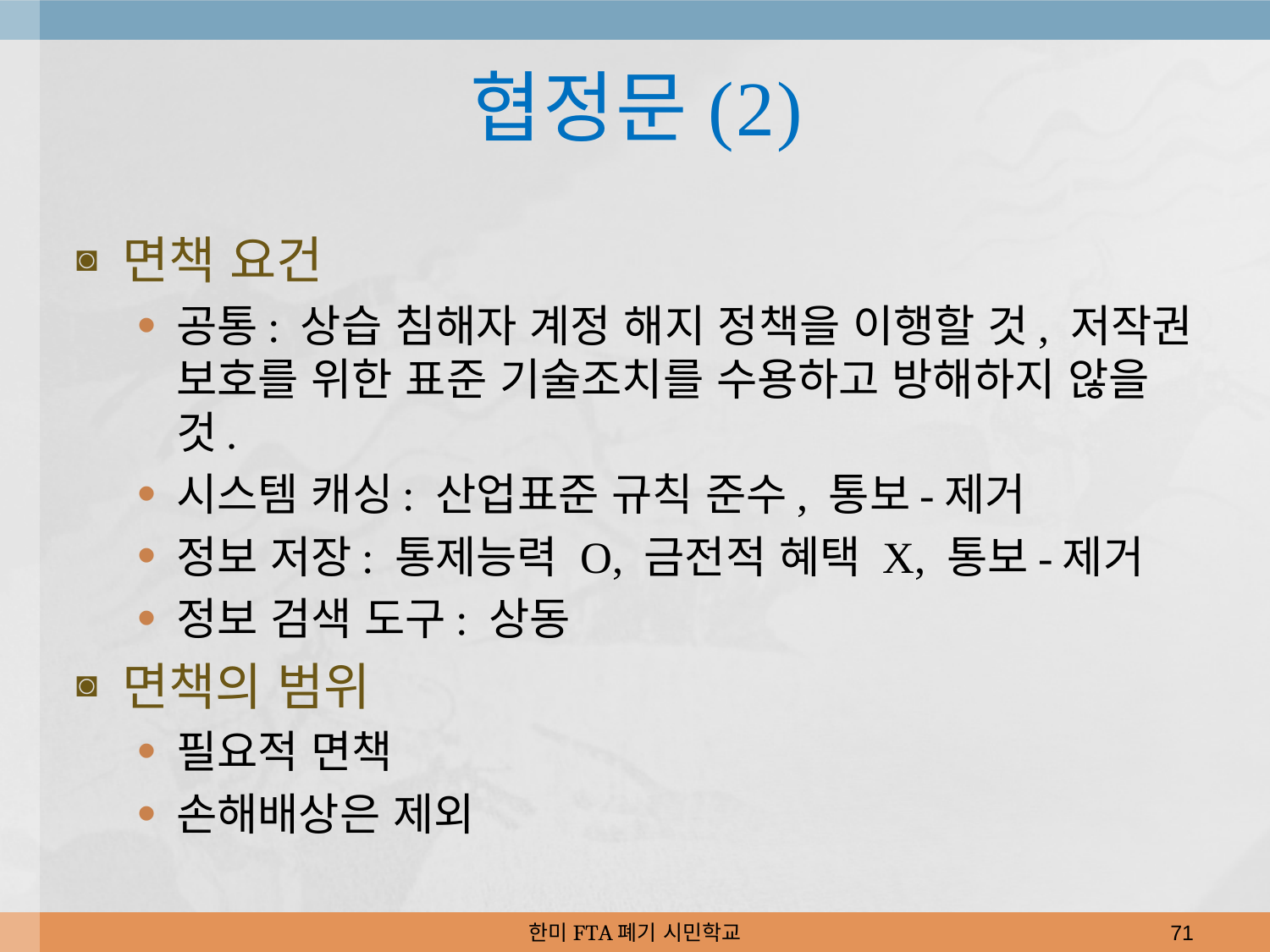

# 협정문(2)
면책 요건
공통: 상습 침해자 계정 해지 정책을 이행할 것, 저작권 보호를 위한 표준 기술조치를 수용하고 방해하지 않을 것.
시스템 캐싱: 산업표준 규칙 준수, 통보-제거
정보 저장: 통제능력 O, 금전적 혜택 X, 통보-제거
정보 검색 도구: 상동
면책의 범위
필요적 면책
손해배상은 제외
한미FTA폐기 시민학교
71